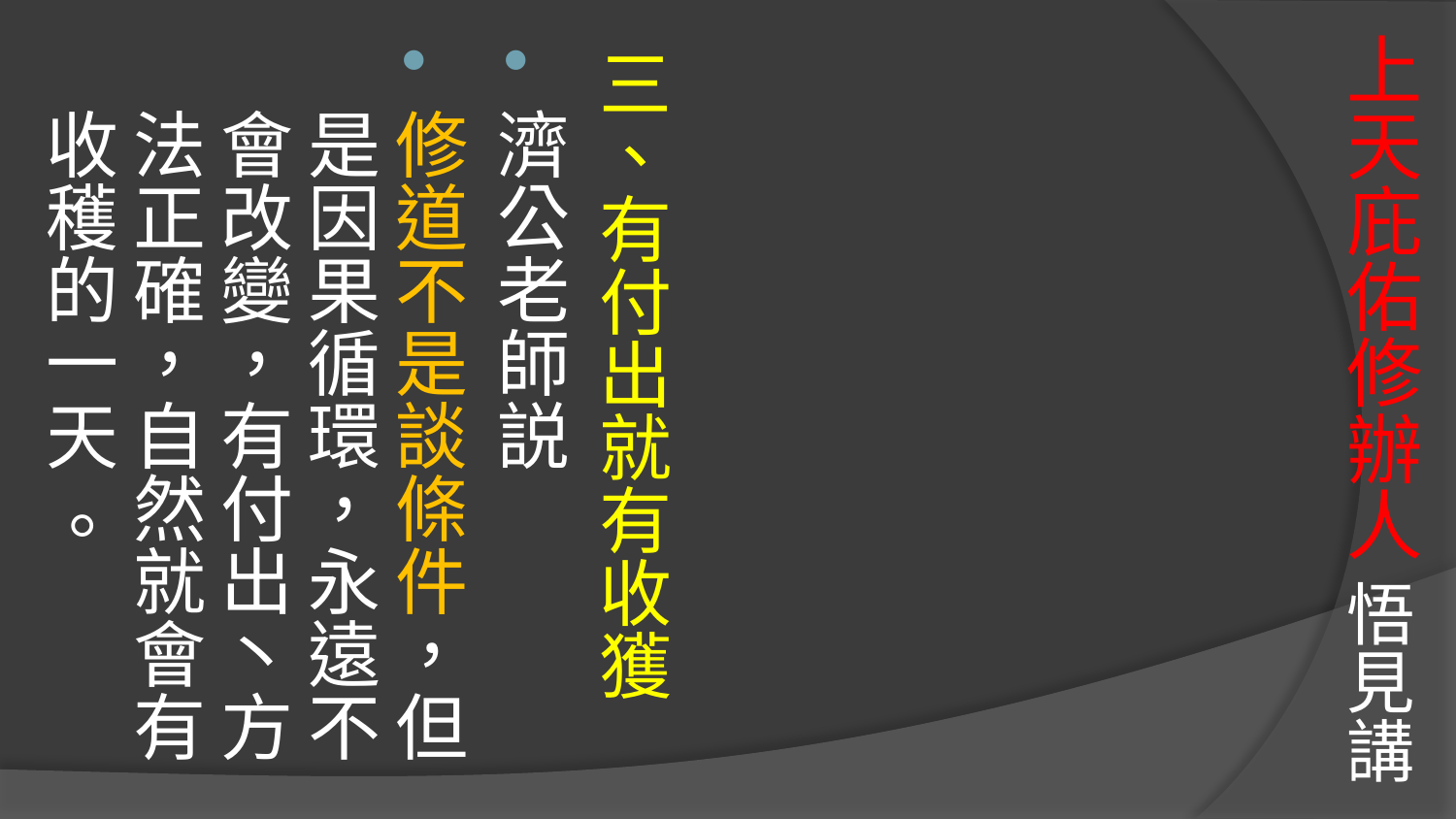

# 上天庇佑修辦人 悟見講
三、有付出就有收獲
濟公老師説
修道不是談條件，但是因果循環，永遠不會改變，有付出丶方法正確，自然就會有收穫的一天 。